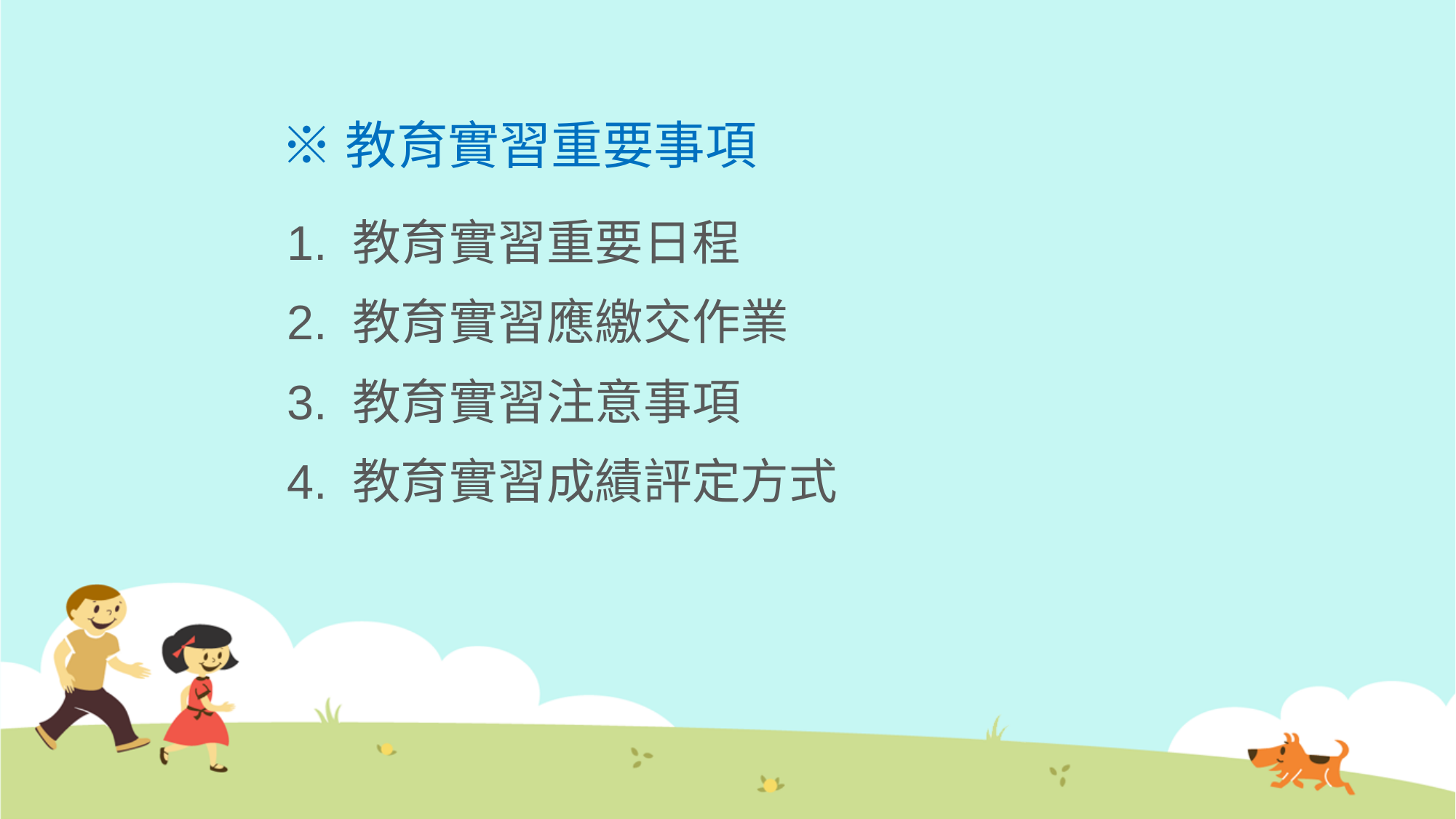

# ※教育實習重要事項
1. 教育實習重要日程
2. 教育實習應繳交作業
3. 教育實習注意事項
4. 教育實習成績評定方式